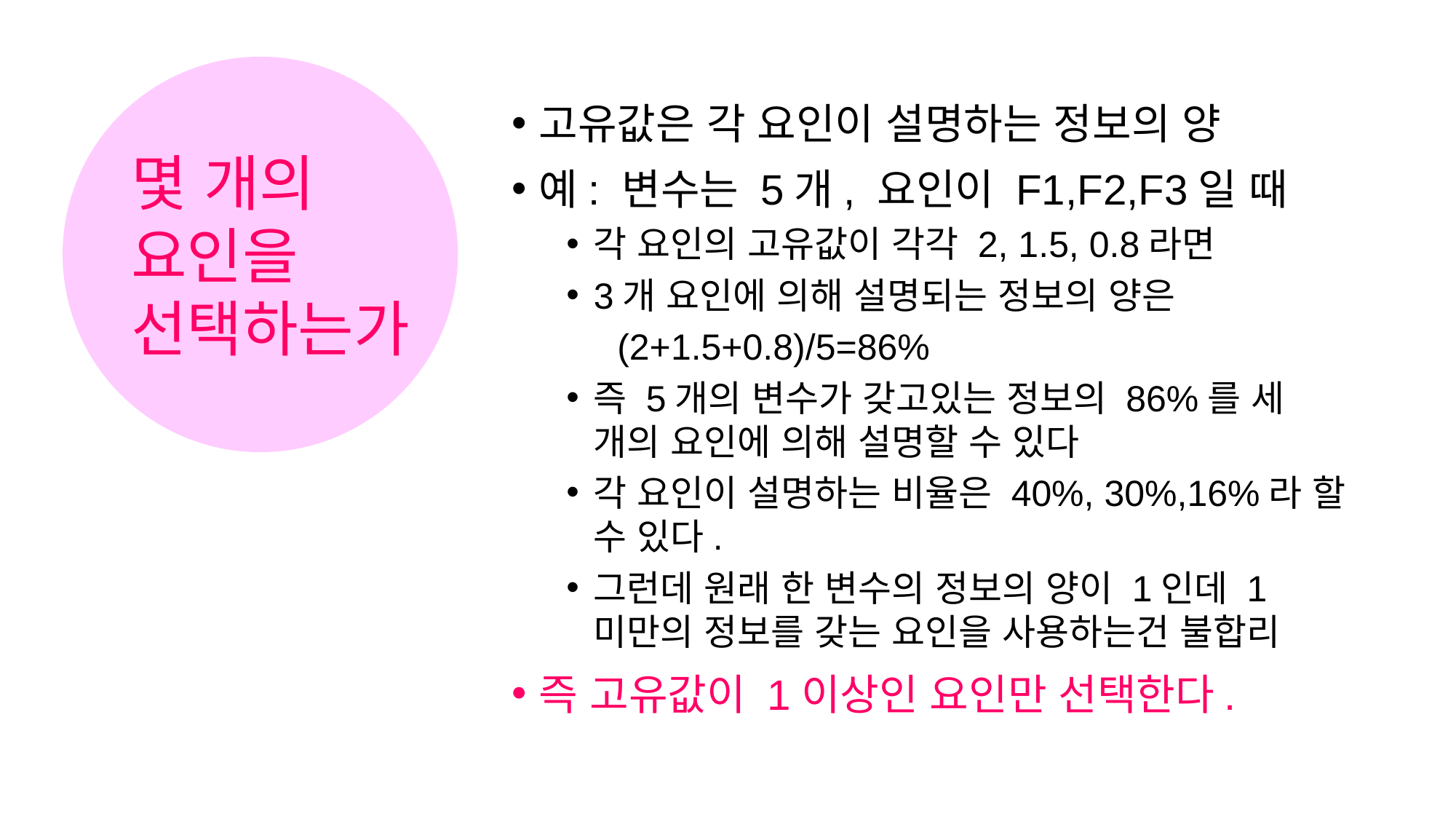

몇 개의
요인을
선택하는가
고유값은 각 요인이 설명하는 정보의 양
예: 변수는 5개, 요인이 F1,F2,F3일 때
각 요인의 고유값이 각각 2, 1.5, 0.8라면
3개 요인에 의해 설명되는 정보의 양은
     (2+1.5+0.8)/5=86%
즉 5개의 변수가 갖고있는 정보의 86%를 세 개의 요인에 의해 설명할 수 있다
각 요인이 설명하는 비율은 40%, 30%,16%라 할 수 있다.
그런데 원래 한 변수의 정보의 양이 1인데 1미만의 정보를 갖는 요인을 사용하는건 불합리
즉 고유값이 1이상인 요인만 선택한다.